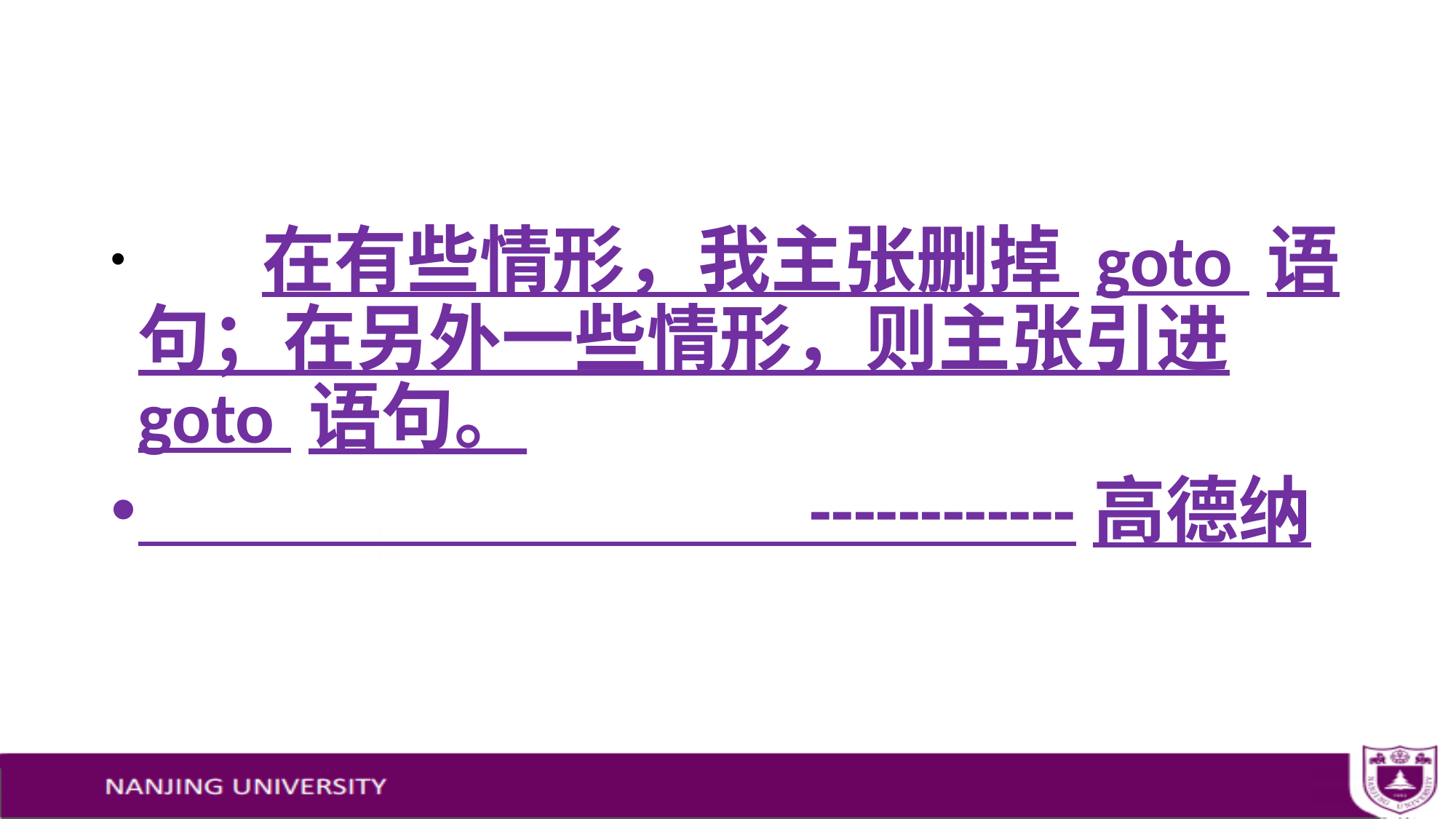

#
            在有些情形，我主张删掉 goto 语句；在另外一些情形，则主张引进 goto 语句。
                                         ------------高德纳